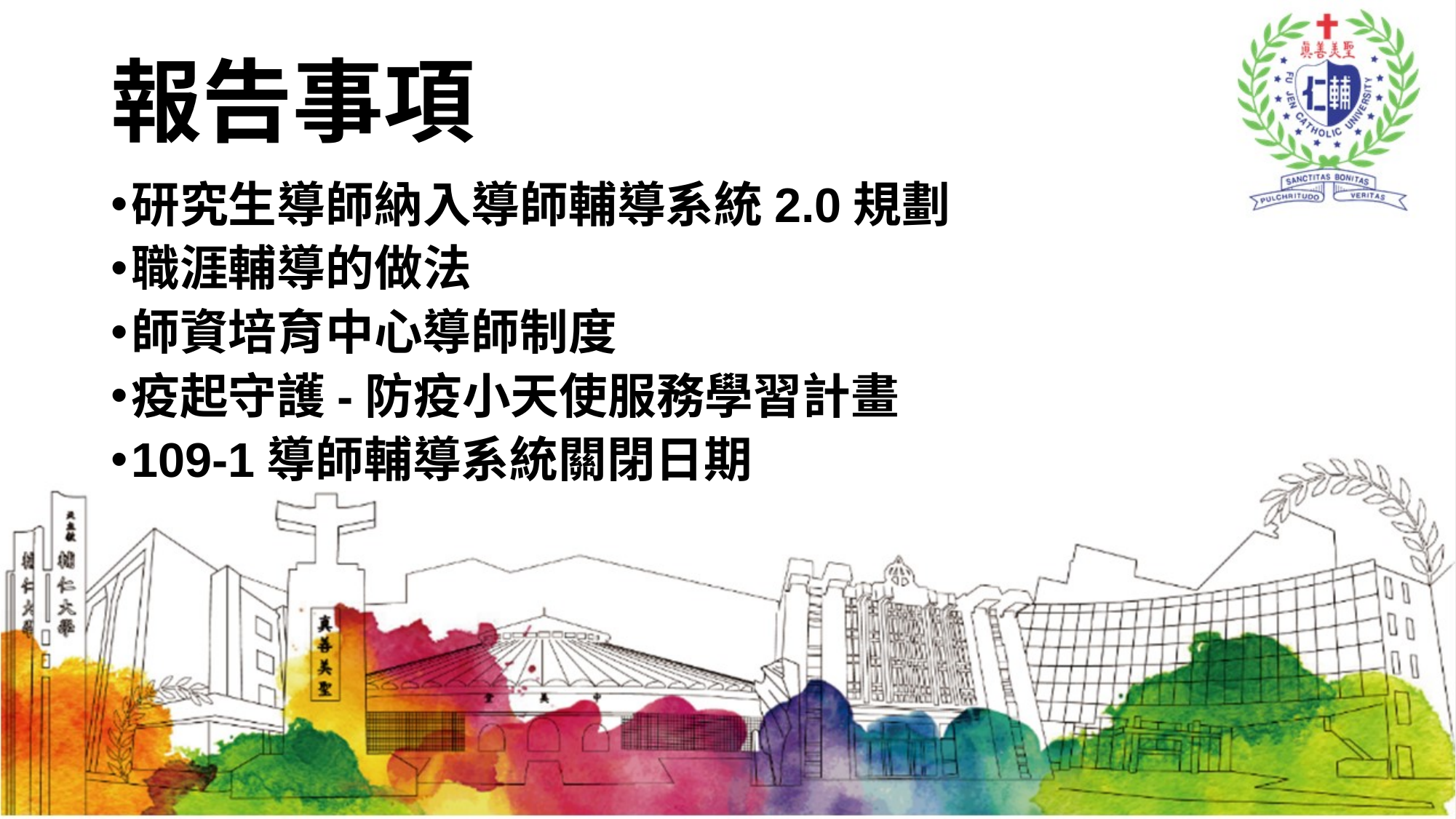

# 報告事項
研究生導師納入導師輔導系統2.0規劃
職涯輔導的做法
師資培育中心導師制度
疫起守護-防疫小天使服務學習計畫
109-1導師輔導系統關閉日期